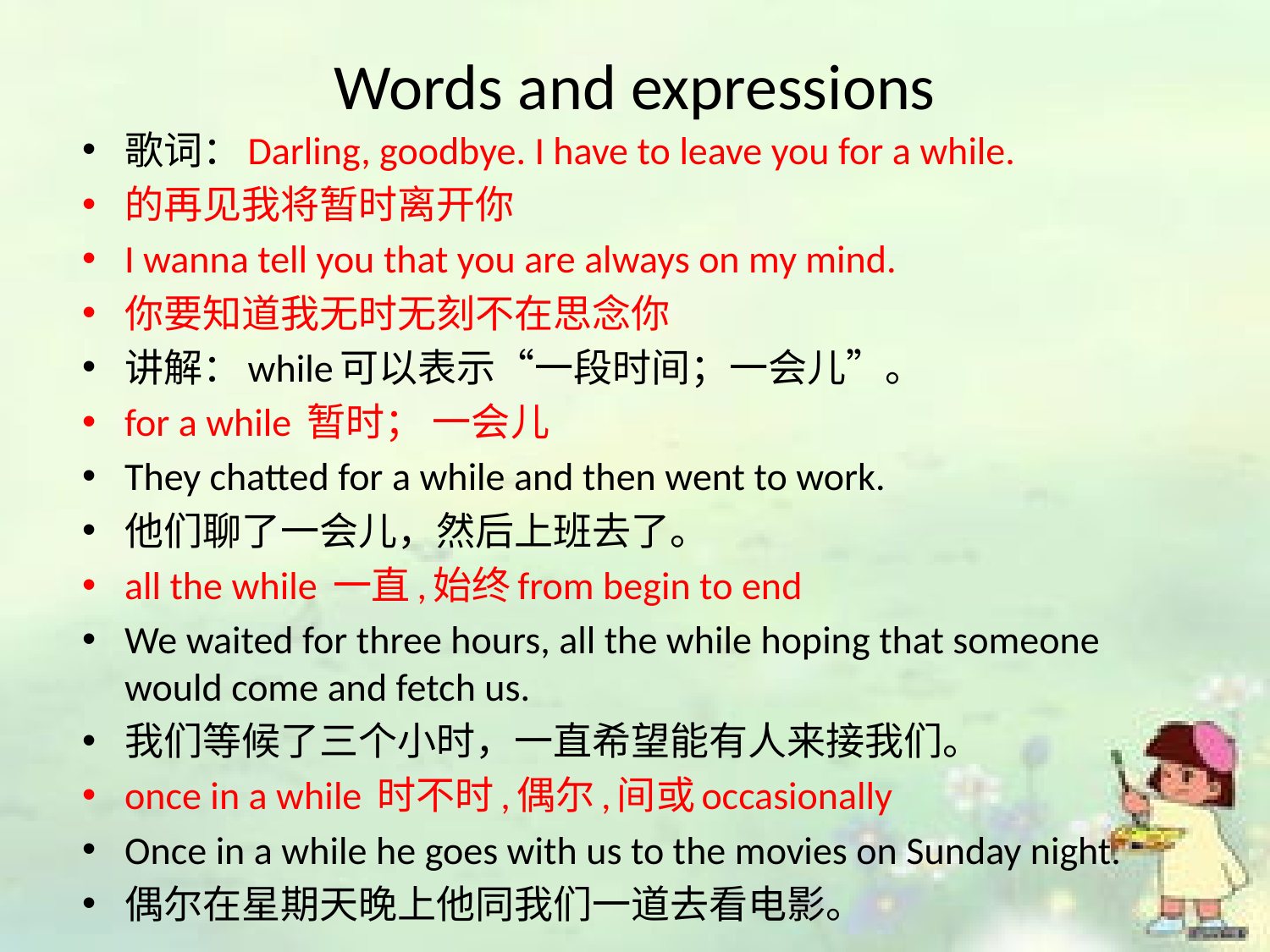

# Words and expressions
歌词：Darling, goodbye. I have to leave you for a while.
的再见我将暂时离开你
I wanna tell you that you are always on my mind.
你要知道我无时无刻不在思念你
讲解：while可以表示“一段时间；一会儿”。
for a while 暂时； 一会儿
They chatted for a while and then went to work.
他们聊了一会儿，然后上班去了。
all the while 一直,始终from begin to end
We waited for three hours, all the while hoping that someone would come and fetch us.
我们等候了三个小时，一直希望能有人来接我们。
once in a while 时不时,偶尔,间或occasionally
Once in a while he goes with us to the movies on Sunday night.
偶尔在星期天晚上他同我们一道去看电影。